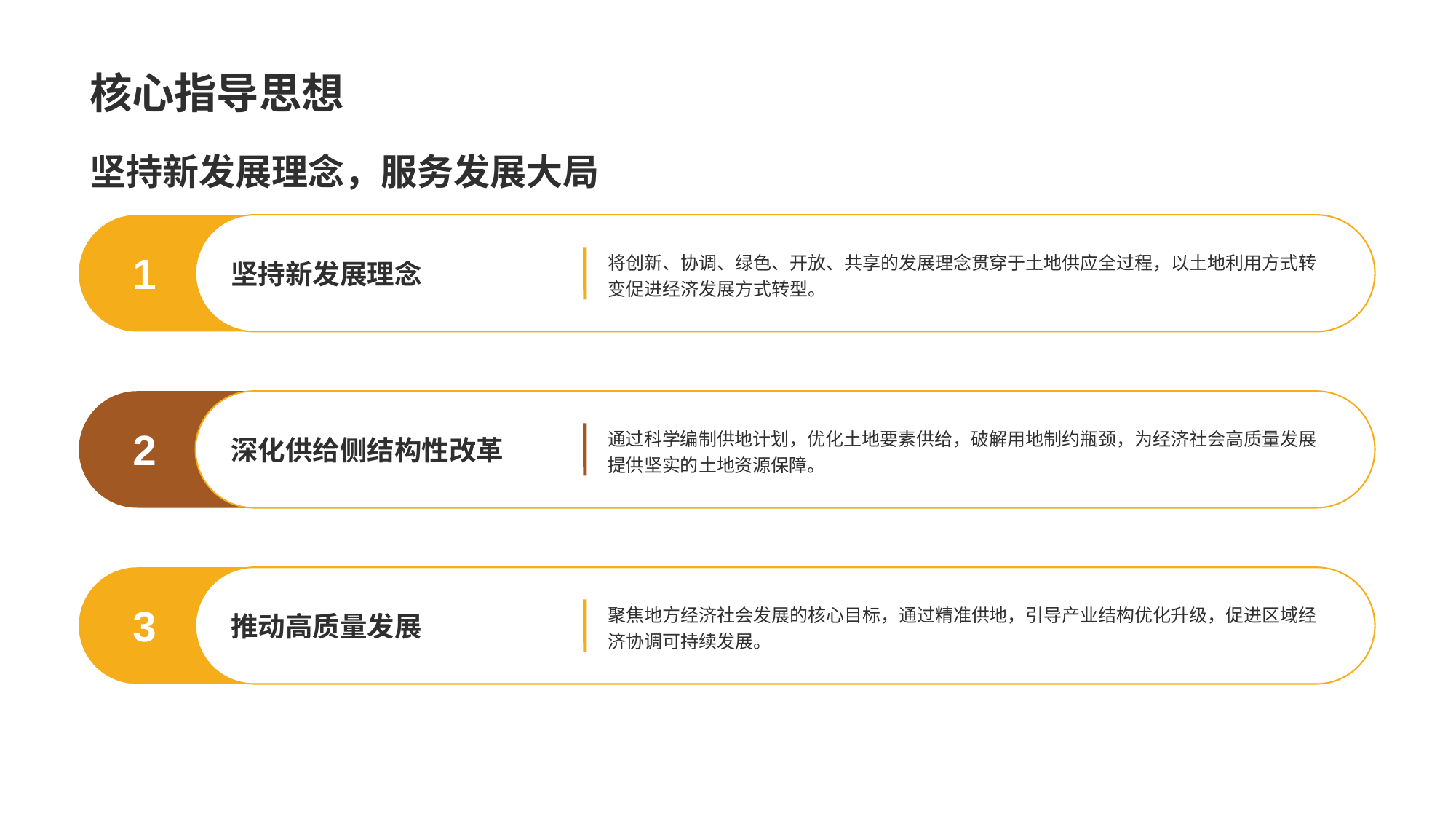

核心指导思想
坚持新发展理念，服务发展大局

将创新、协调、绿色、开放、共享的发展理念贯穿于土地供应全过程，以土地利用方式转变促进经济发展方式转型。
坚持新发展理念
1

通过科学编制供地计划，优化土地要素供给，破解用地制约瓶颈，为经济社会高质量发展提供坚实的土地资源保障。
深化供给侧结构性改革
2

聚焦地方经济社会发展的核心目标，通过精准供地，引导产业结构优化升级，促进区域经济协调可持续发展。
推动高质量发展
3